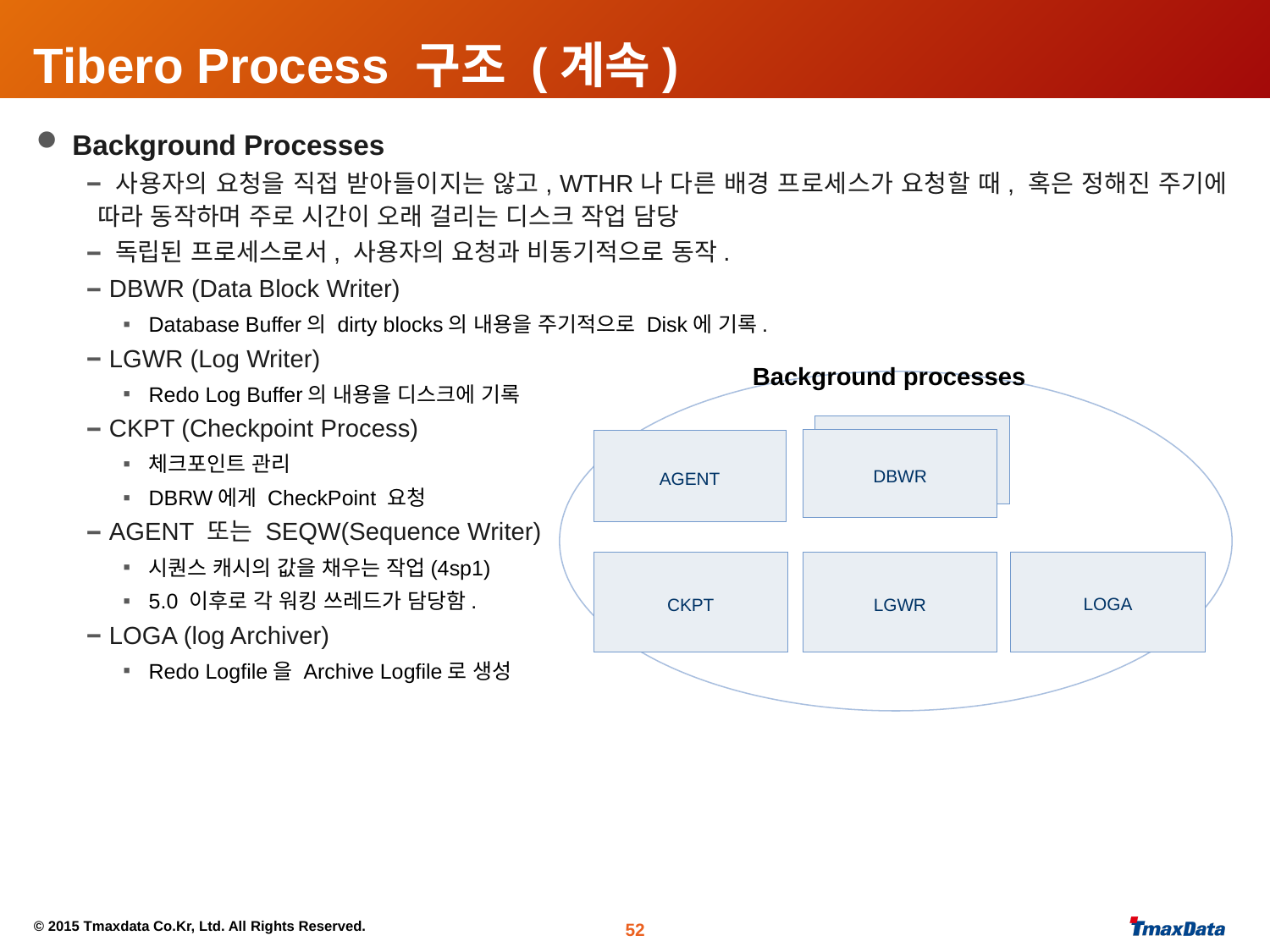

# Tibero Process 구조 (계속)
 Background Processes
 사용자의 요청을 직접 받아들이지는 않고, WTHR나 다른 배경 프로세스가 요청할 때, 혹은 정해진 주기에 따라 동작하며 주로 시간이 오래 걸리는 디스크 작업 담당
 독립된 프로세스로서, 사용자의 요청과 비동기적으로 동작.
 DBWR (Data Block Writer)
Database Buffer의 dirty blocks의 내용을 주기적으로 Disk에 기록.
 LGWR (Log Writer)
Redo Log Buffer의 내용을 디스크에 기록
 CKPT (Checkpoint Process)
체크포인트 관리
DBRW에게 CheckPoint 요청
 AGENT 또는 SEQW(Sequence Writer)
시퀀스 캐시의 값을 채우는 작업(4sp1)
5.0 이후로 각 워킹 쓰레드가 담당함.
 LOGA (log Archiver)
Redo Logfile을 Archive Logfile로 생성

Background processes

DBWR
AGENT
LOGA
CKPT
LGWR